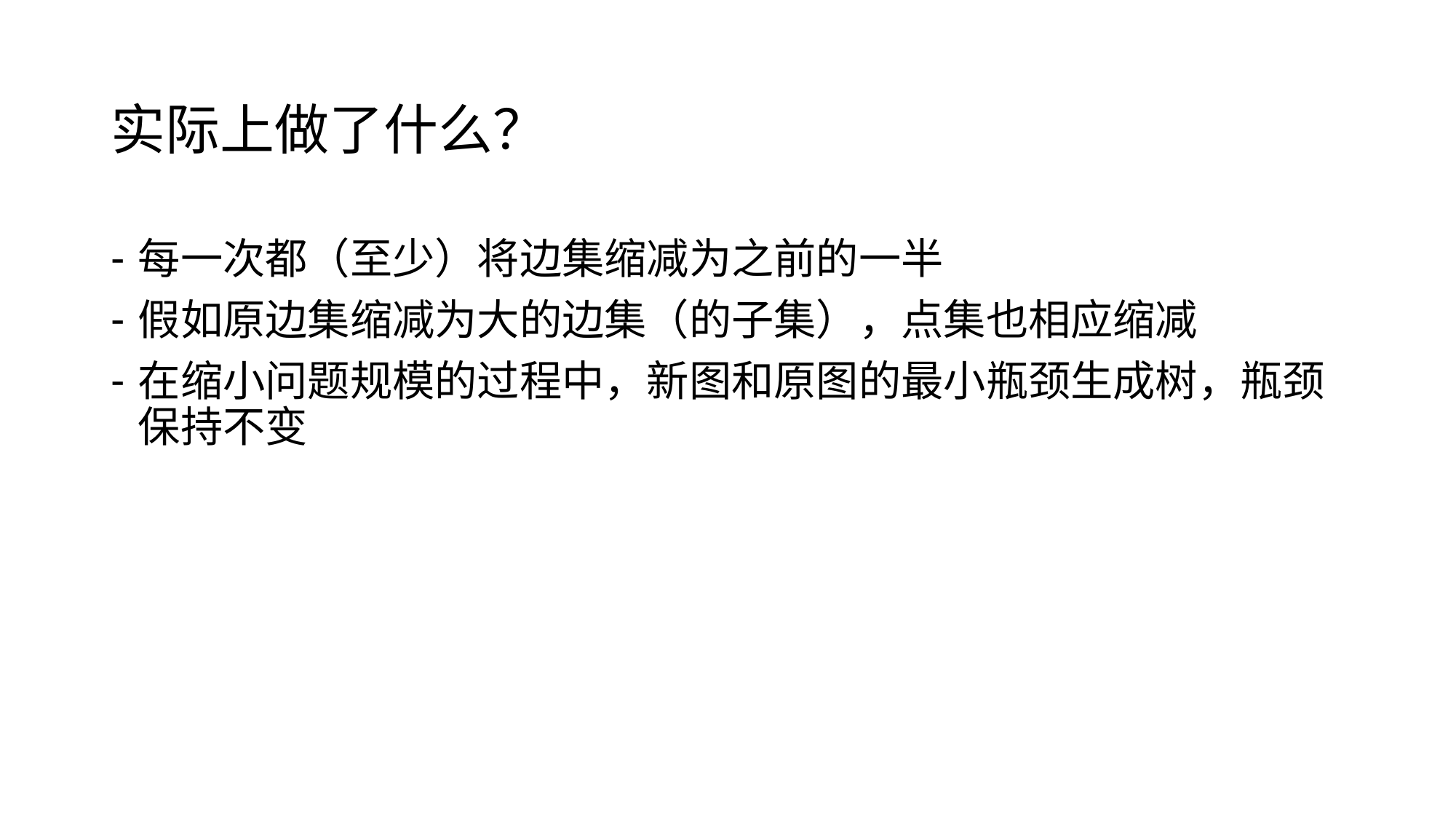

实际上做了什么？

每一次都（至少）将边集缩减为之前的一半
假如原边集缩减为大的边集（的子集），点集也相应缩减
在缩小问题规模的过程中，新图和原图的最小瓶颈生成树，瓶颈保持不变